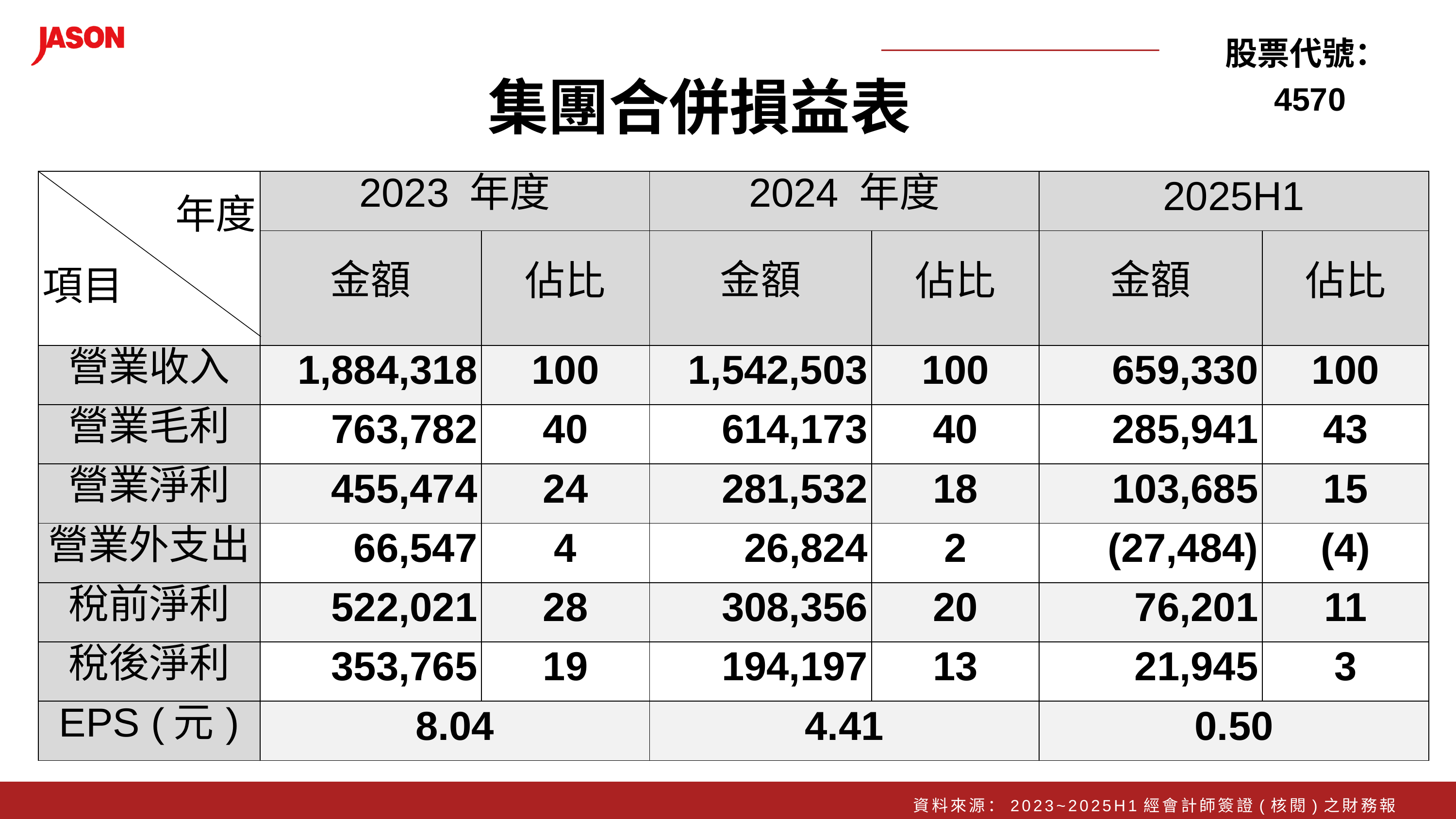

股票代號：4570

集團合併損益表

| 年度 項目 | 2023 年度 | 2021 年度 | 2024 年度 | 2022 年度 | 2025H1 | 2023年 H1 |
| --- | --- | --- | --- | --- | --- | --- |
| 年度 項目 | 金額 | 佔比 | 金額 | 佔比 | 金額 | 佔比 |
| 營業收入 | 1,884,318 | 100 | 1,542,503 | 100 | 659,330 | 100 |
| 營業毛利 | 763,782 | 40 | 614,173 | 40 | 285,941 | 43 |
| 營業淨利 | 455,474 | 24 | 281,532 | 18 | 103,685 | 15 |
| 營業外支出 | 66,547 | 4 | 26,824 | 2 | (27,484) | (4) |
| 稅前淨利 | 522,021 | 28 | 308,356 | 20 | 76,201 | 11 |
| 稅後淨利 | 353,765 | 19 | 194,197 | 13 | 21,945 | 3 |
| EPS (元) | 8.04 | 4.74 | 4.41 | 4.74 | 0.50 | 4.74 |

資料來源：2023~2025H1經會計師簽證(核閱)之財務報告